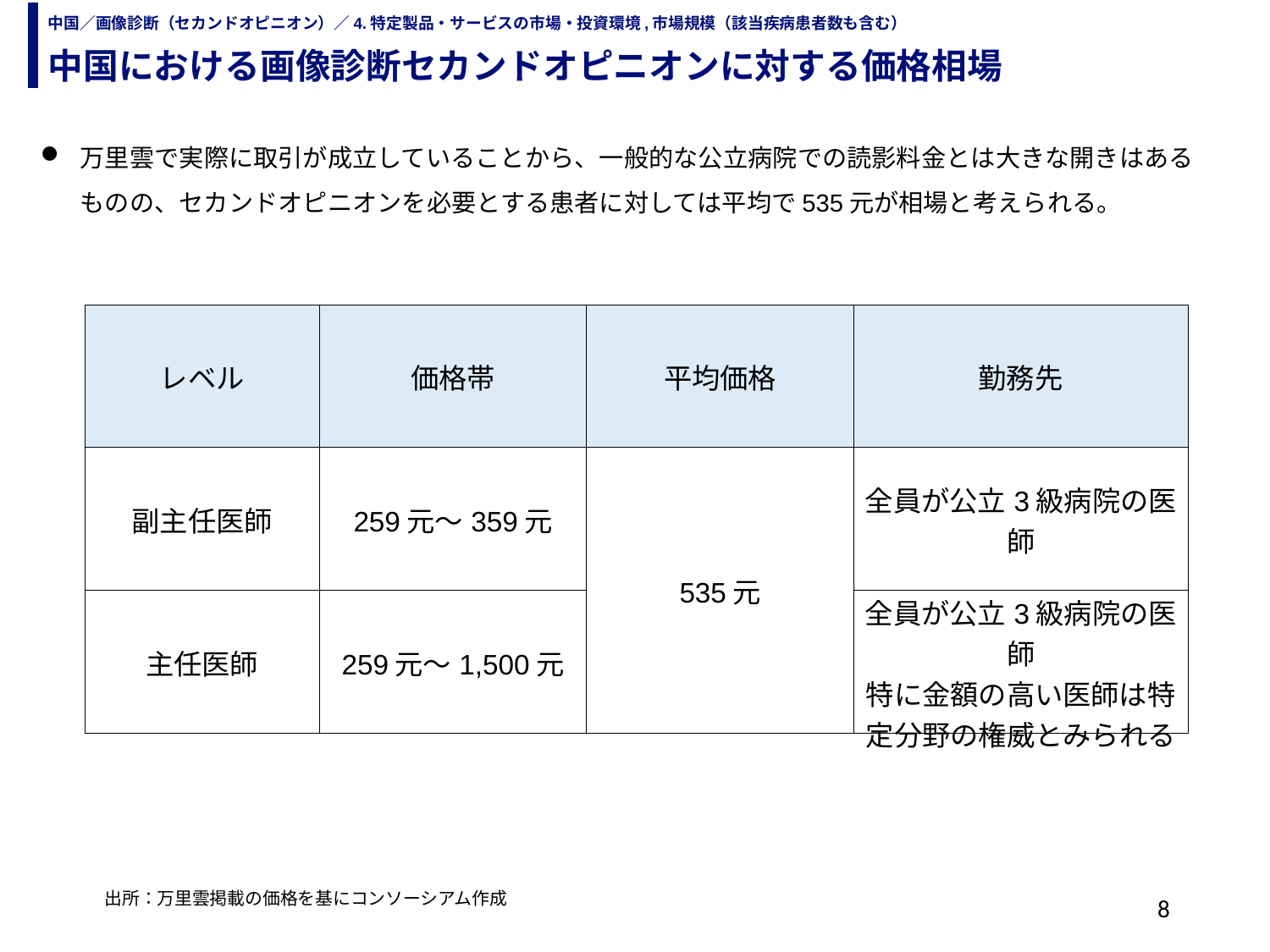

中国における画像診断セカンドオピニオンに対する価格相場
中国／画像診断（セカンドオピニオン）／4.特定製品・サービスの市場・投資環境,市場規模（該当疾病患者数も含む）
万里雲で実際に取引が成立していることから、一般的な公立病院での読影料金とは大きな開きはあるものの、セカンドオピニオンを必要とする患者に対しては平均で535元が相場と考えられる。
| レベル | 価格帯 | 平均価格 | 勤務先 |
| --- | --- | --- | --- |
| 副主任医師 | 259元～359元 | 535元 | 全員が公立3級病院の医師 |
| 主任医師 | 259元～1,500元 |  | 全員が公立3級病院の医師 特に金額の高い医師は特定分野の権威とみられる |
出所：万里雲掲載の価格を基にコンソーシアム作成
8